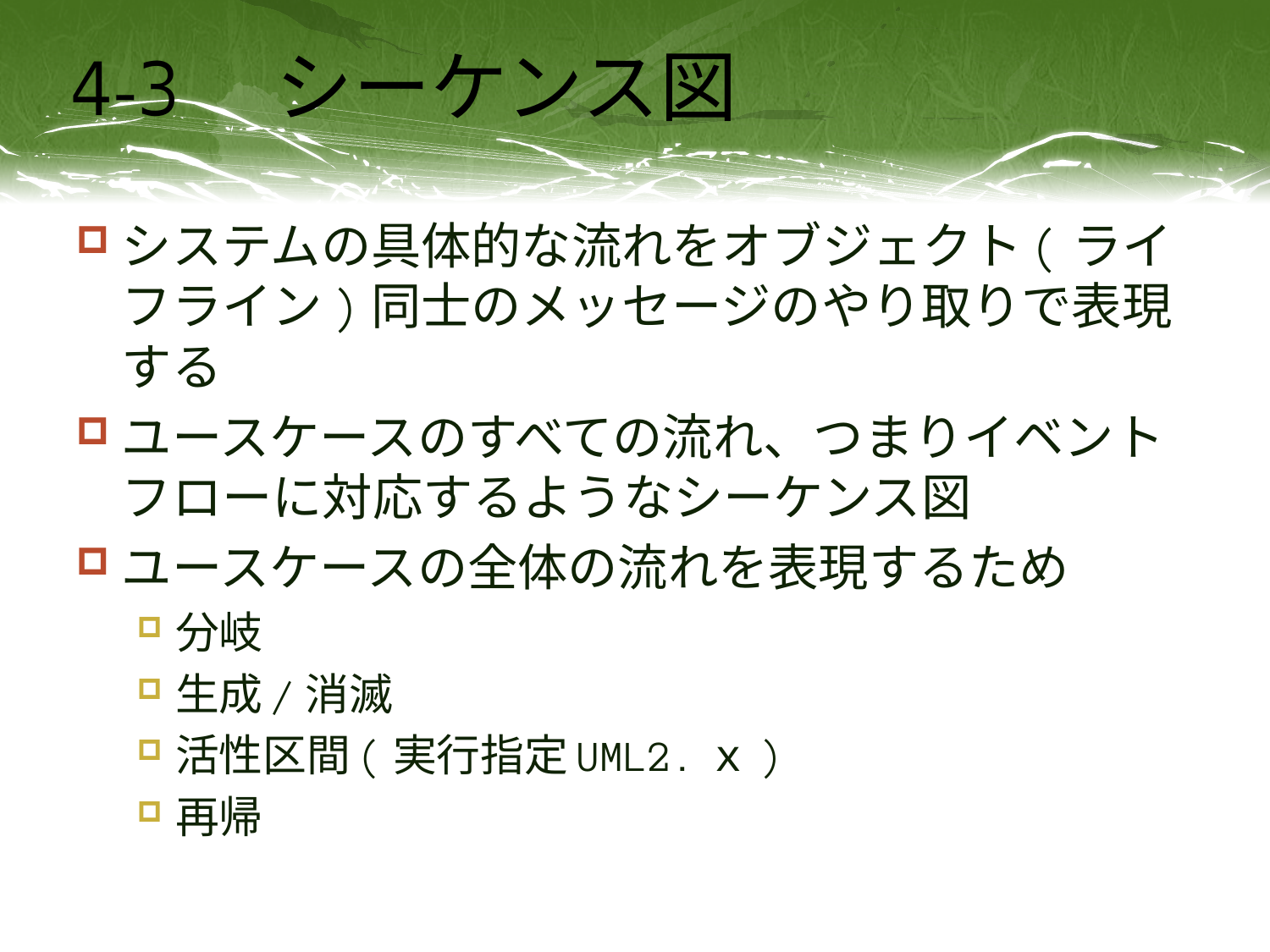

# 4−3　シーケンス図
システムの具体的な流れをオブジェクト(ライフライン)同士のメッセージのやり取りで表現する
ユースケースのすべての流れ、つまりイベントフローに対応するようなシーケンス図
ユースケースの全体の流れを表現するため
分岐
生成/消滅
活性区間(実行指定UML2.ｘ)
再帰